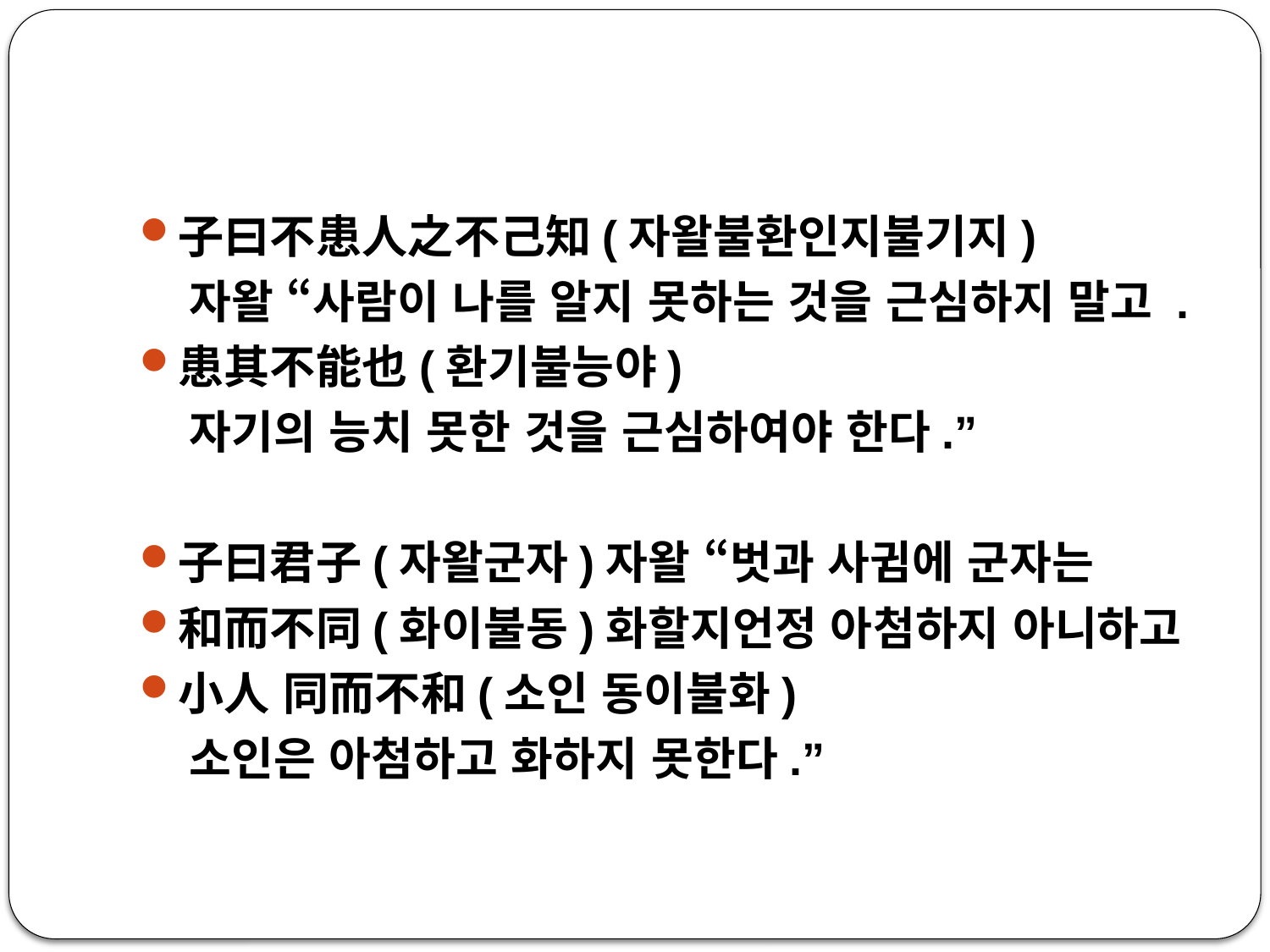

#
子曰不患人之不己知(자왈불환인지불기지)
   자왈 “사람이 나를 알지 못하는 것을 근심하지 말고 .
患其不能也(환기불능야)
   자기의 능치 못한 것을 근심하여야 한다.”

子曰君子(자왈군자)자왈 “벗과 사귐에 군자는
和而不同(화이불동)화할지언정 아첨하지 아니하고
小人 同而不和(소인 동이불화)
   소인은 아첨하고 화하지 못한다.”